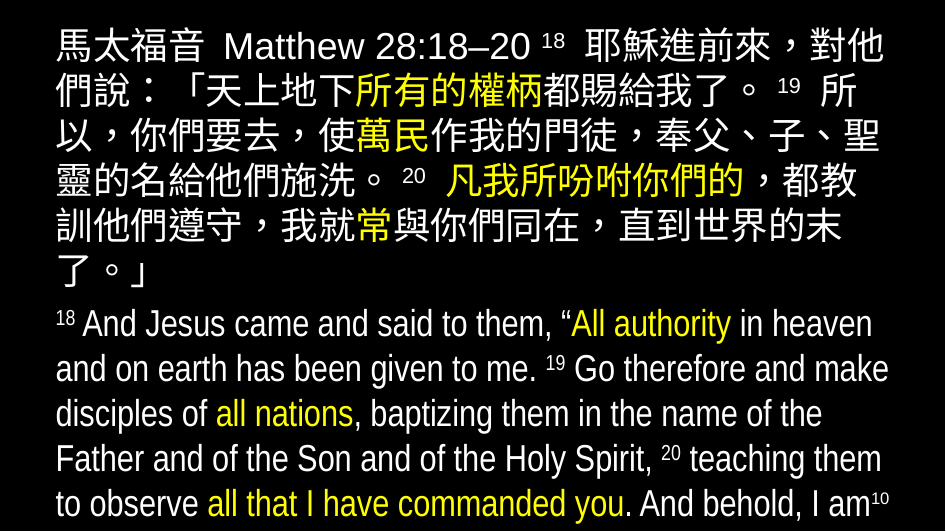

馬太福音 Matthew 28:18–20 18 耶穌進前來，對他們說：「天上地下所有的權柄都賜給我了。19 所以，你們要去，使萬民作我的門徒，奉父、子、聖靈的名給他們施洗。20 凡我所吩咐你們的，都教訓他們遵守，我就常與你們同在，直到世界的末了。」
18 And Jesus came and said to them, “All authority in heaven and on earth has been given to me. 19 Go therefore and make disciples of all nations, baptizing them in the name of the Father and of the Son and of the Holy Spirit, 20 teaching them to observe all that I have commanded you. And behold, I am with you always, to the end of the age.”

10